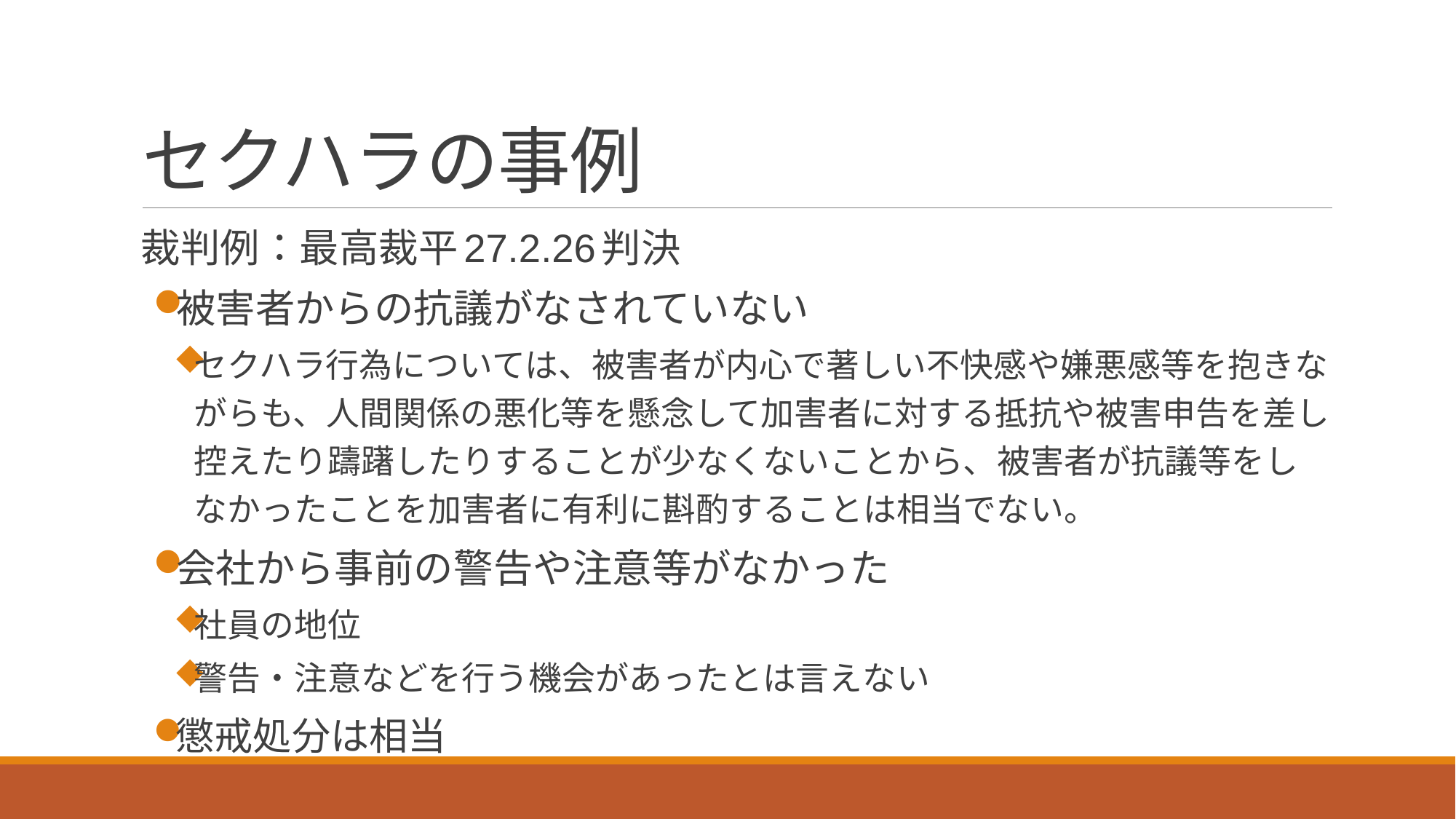

# セクハラの事例
裁判例：最高裁平27.2.26判決
被害者からの抗議がなされていない
セクハラ行為については、被害者が内心で著しい不快感や嫌悪感等を抱きながらも、人間関係の悪化等を懸念して加害者に対する抵抗や被害申告を差し控えたり躊躇したりすることが少なくないことから、被害者が抗議等をしなかったことを加害者に有利に斟酌することは相当でない。
会社から事前の警告や注意等がなかった
社員の地位
警告・注意などを行う機会があったとは言えない
懲戒処分は相当